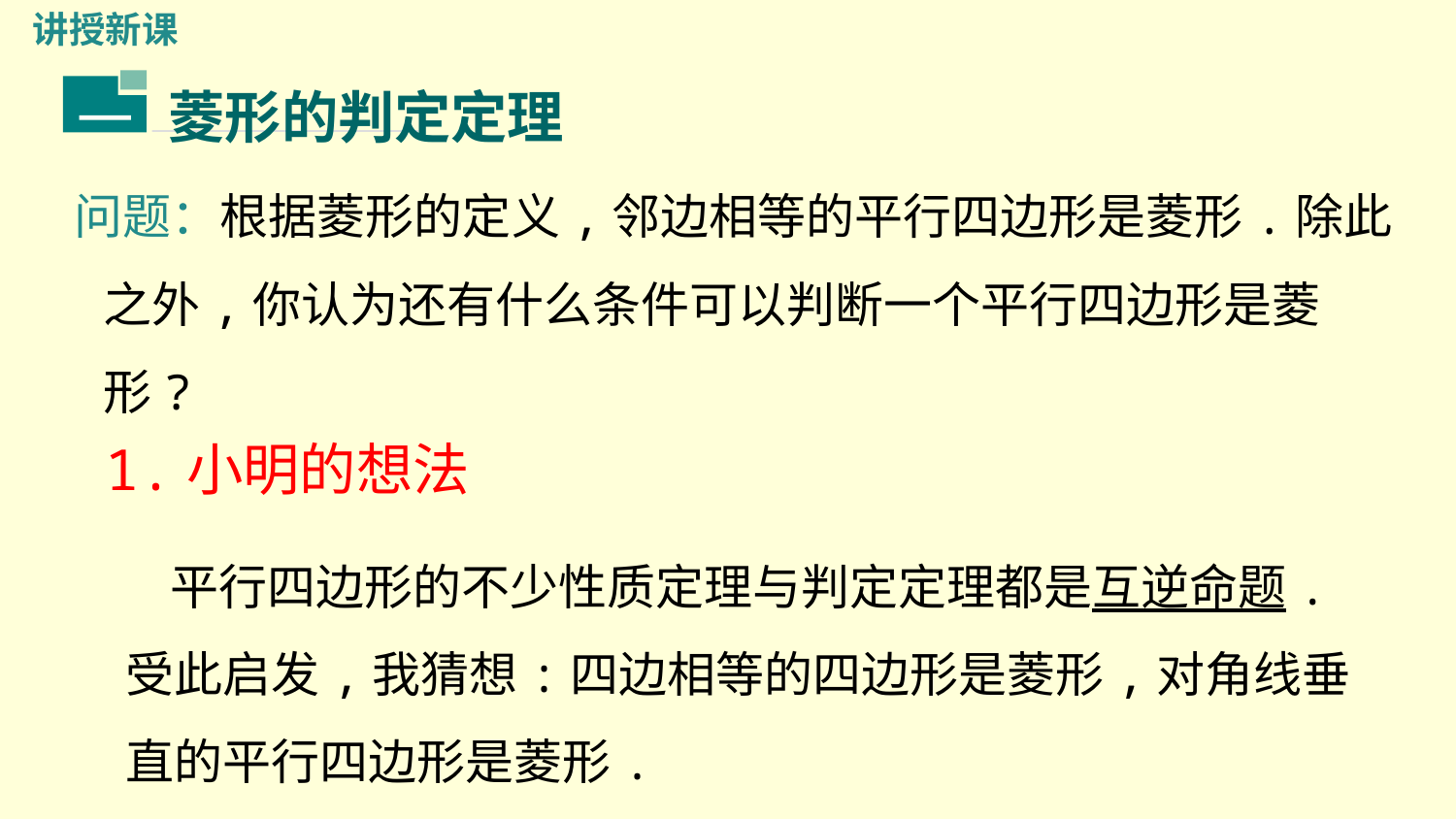

讲授新课

菱形的判定定理
一

 问题：根据菱形的定义,邻边相等的平行四边形是菱形.除此之外,你认为还有什么条件可以判断一个平行四边形是菱形?
1.小明的想法
 	   平行四边形的不少性质定理与判定定理都是互逆命题.受此启发,我猜想:四边相等的四边形是菱形,对角线垂直的平行四边形是菱形.